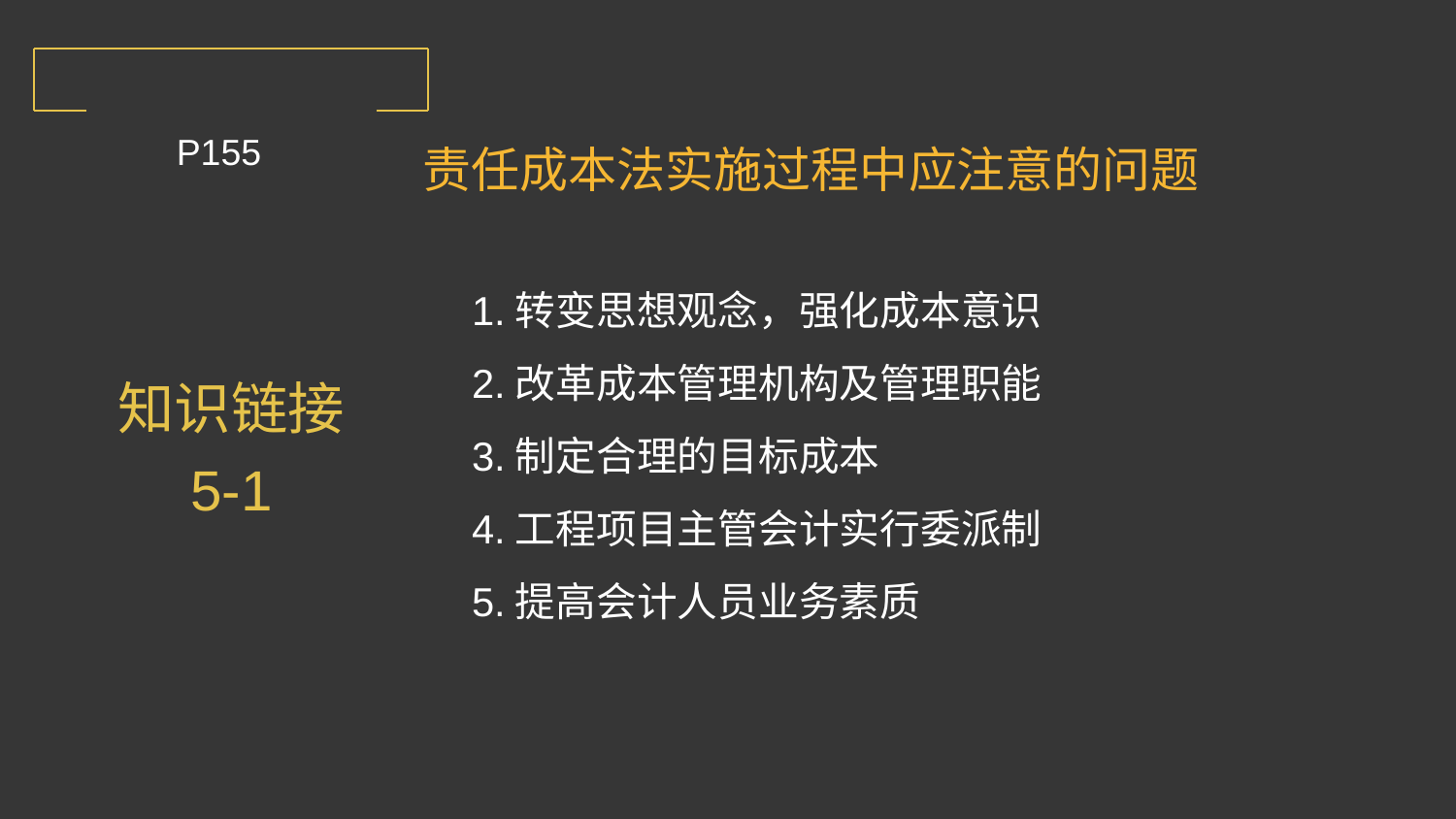

P155
责任成本法实施过程中应注意的问题
1.转变思想观念，强化成本意识
2.改革成本管理机构及管理职能
3.制定合理的目标成本
4.工程项目主管会计实行委派制
5.提高会计人员业务素质

知识链接
5-1